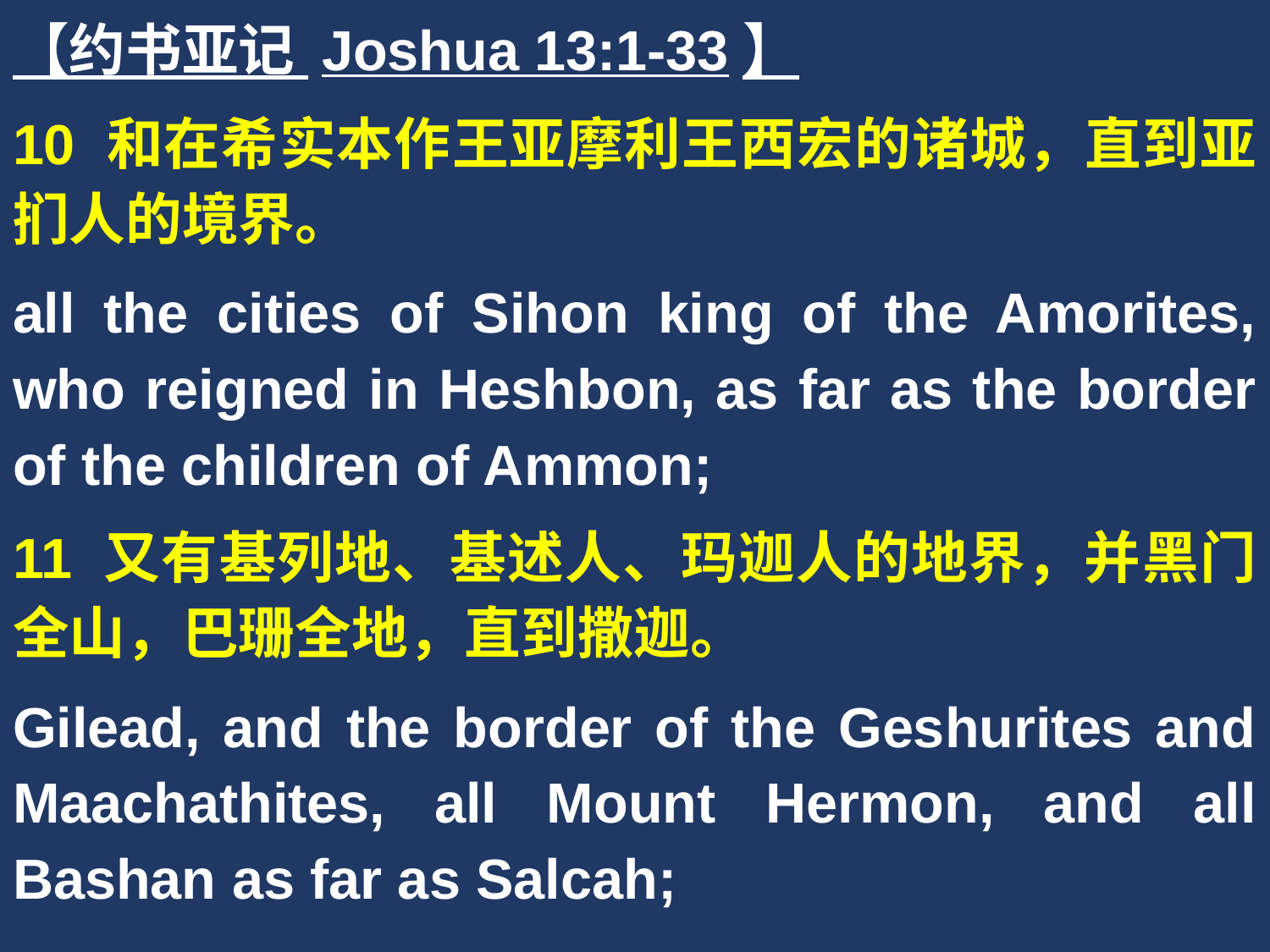

【约书亚记 Joshua 13:1-33】
10 和在希实本作王亚摩利王西宏的诸城，直到亚扪人的境界。
all the cities of Sihon king of the Amorites, who reigned in Heshbon, as far as the border of the children of Ammon;
11 又有基列地、基述人、玛迦人的地界，并黑门全山，巴珊全地，直到撒迦。
Gilead, and the border of the Geshurites and Maachathites, all Mount Hermon, and all Bashan as far as Salcah;